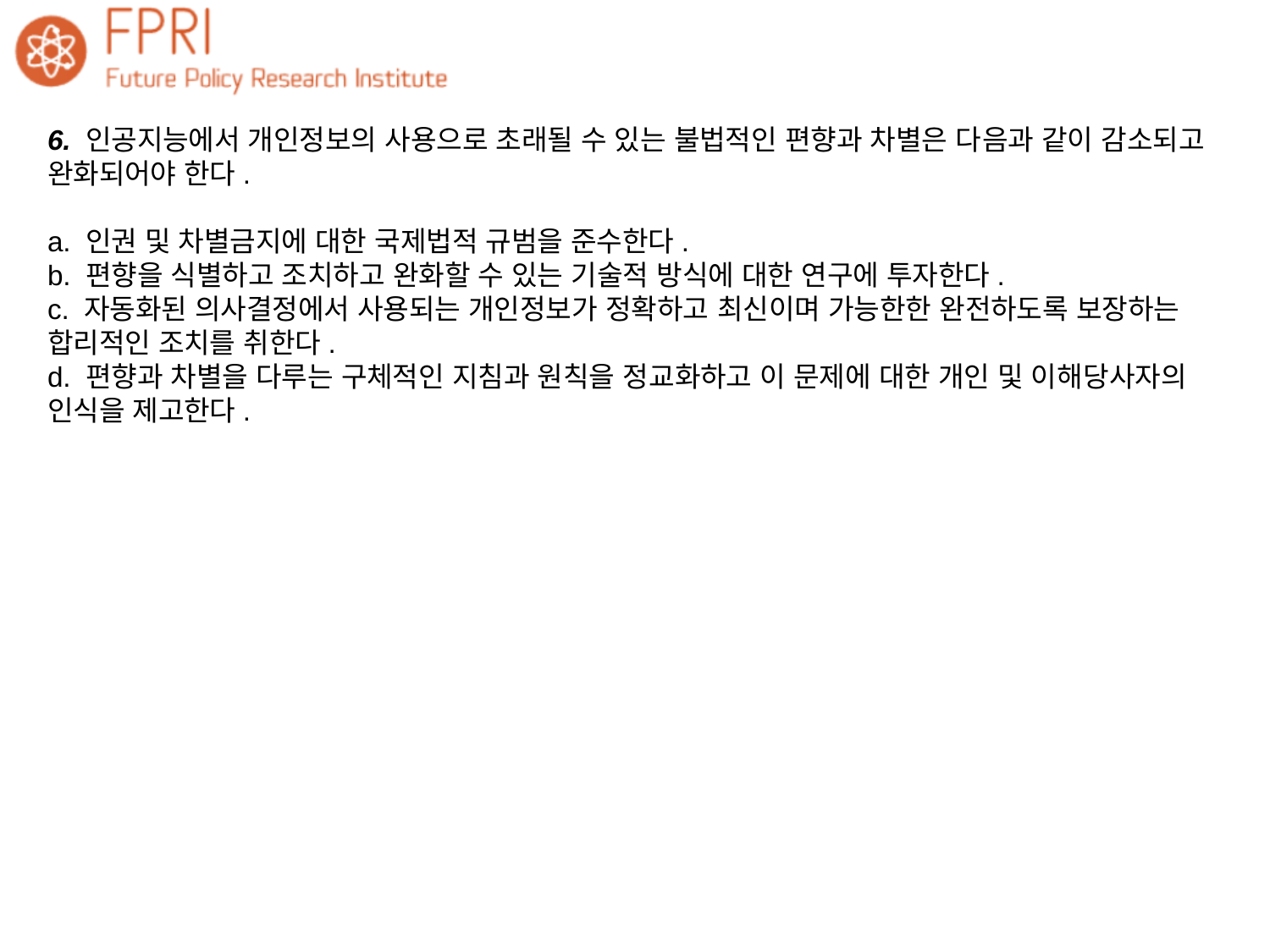

6. 인공지능에서 개인정보의 사용으로 초래될 수 있는 불법적인 편향과 차별은 다음과 같이 감소되고 완화되어야 한다.

a. 인권 및 차별금지에 대한 국제법적 규범을 준수한다.
b. 편향을 식별하고 조치하고 완화할 수 있는 기술적 방식에 대한 연구에 투자한다.
c. 자동화된 의사결정에서 사용되는 개인정보가 정확하고 최신이며 가능한한 완전하도록 보장하는 합리적인 조치를 취한다.
d. 편향과 차별을 다루는 구체적인 지침과 원칙을 정교화하고 이 문제에 대한 개인 및 이해당사자의 인식을 제고한다.